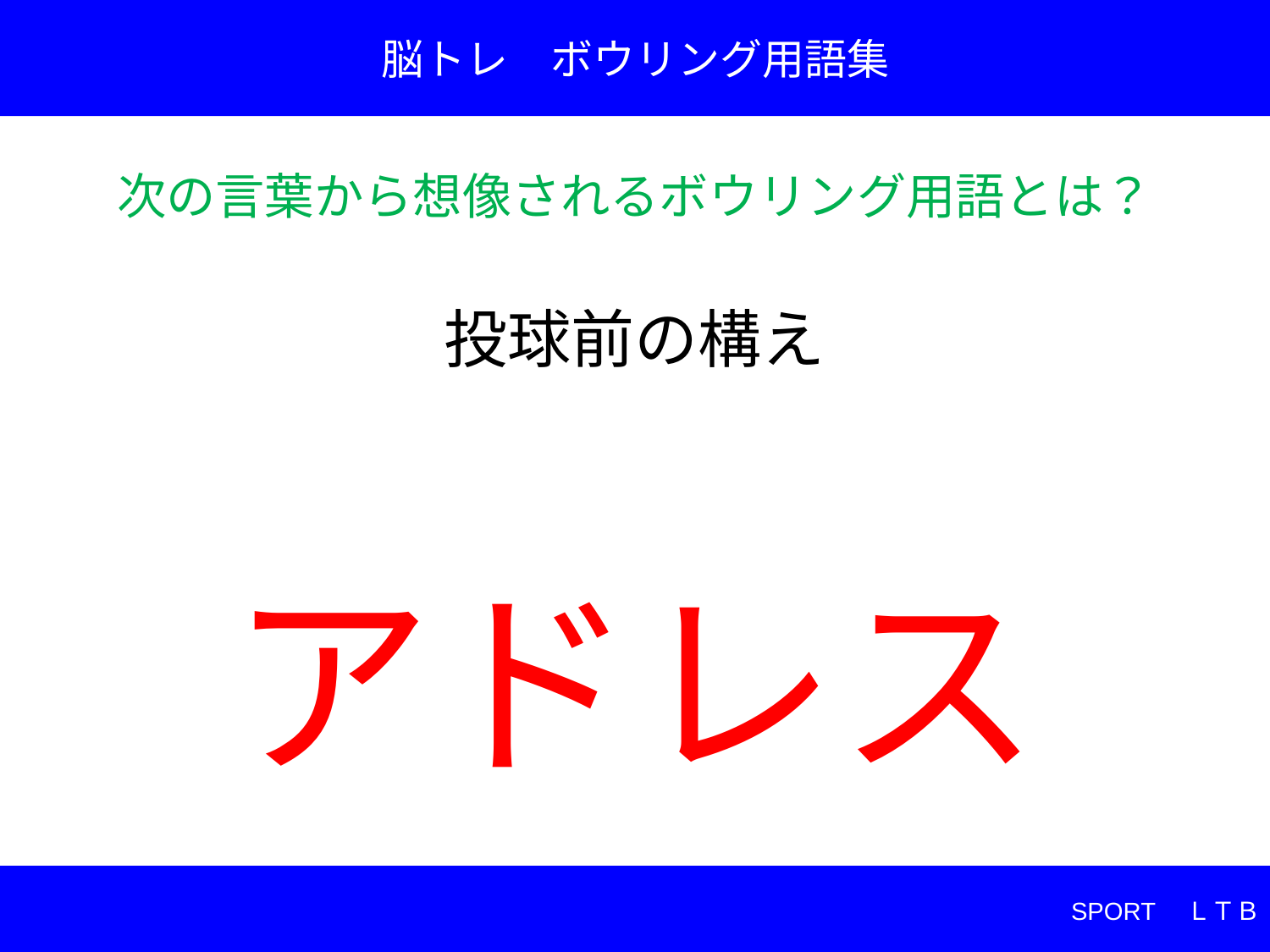

脳トレ　ボウリング用語集
次の言葉から想像されるボウリング用語とは？
投球前の構え
# アドレス
SPORT　ＬＴＢ